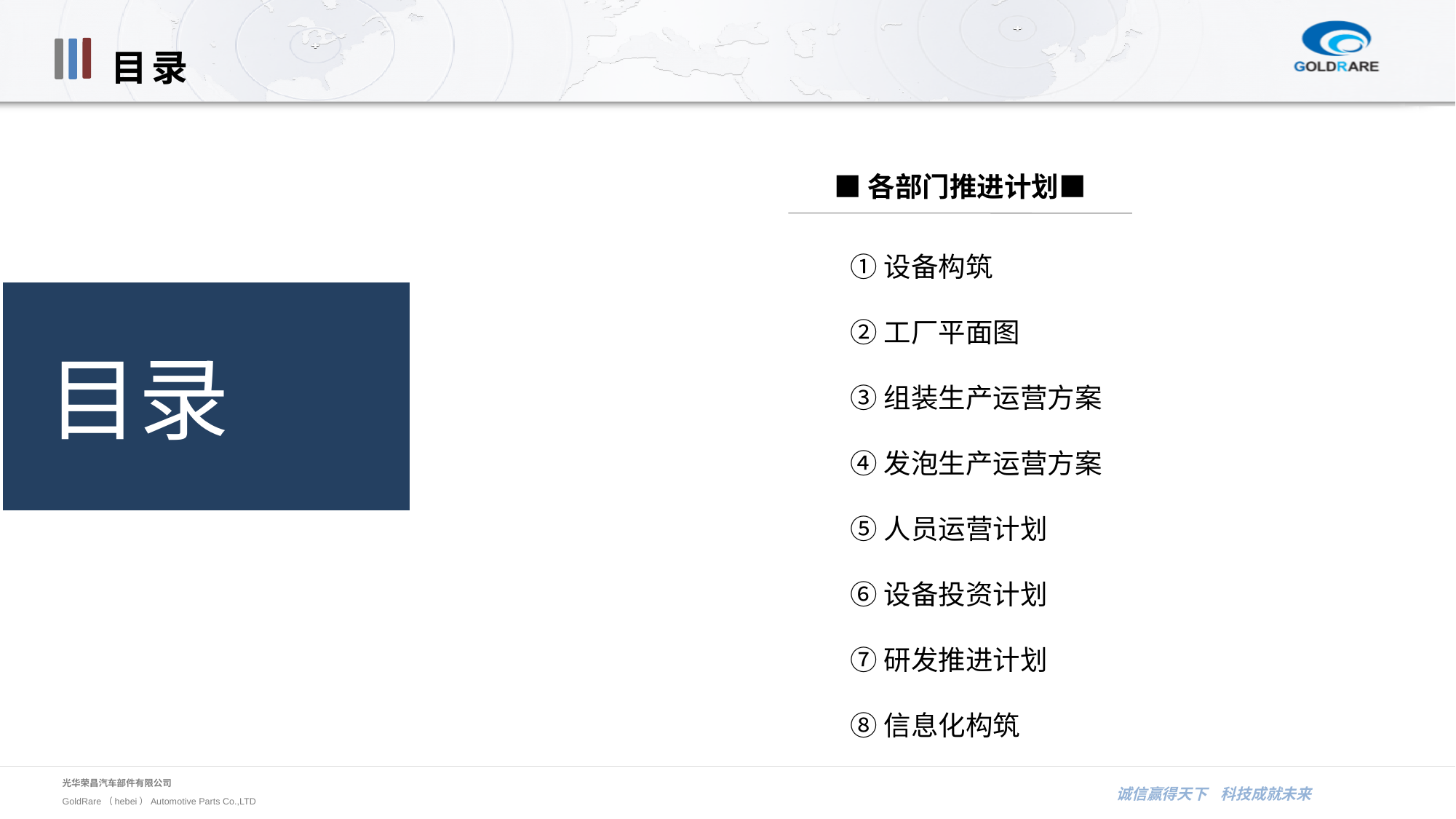

目录
■各部门推进计划■

①设备构筑
②工厂平面图
③组装生产运营方案
④发泡生产运营方案
⑤人员运营计划
⑥设备投资计划
⑦研发推进计划
⑧信息化构筑
目录